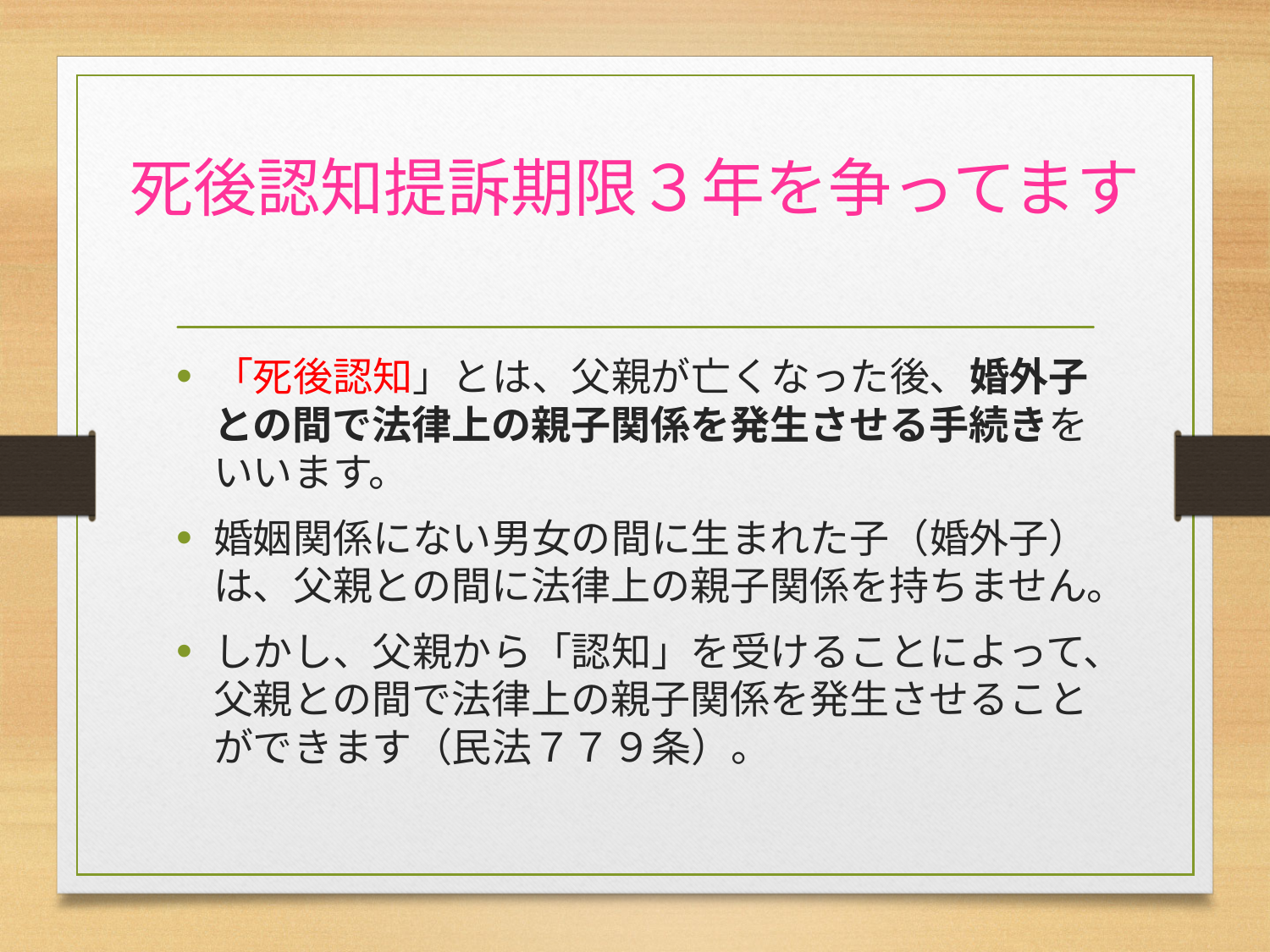

# 死後認知提訴期限３年を争ってます
「死後認知」とは、父親が亡くなった後、婚外子との間で法律上の親子関係を発生させる手続きをいいます。
婚姻関係にない男女の間に生まれた子（婚外子）は、父親との間に法律上の親子関係を持ちません。
しかし、父親から「認知」を受けることによって、父親との間で法律上の親子関係を発生させることができます（民法７７９条）。